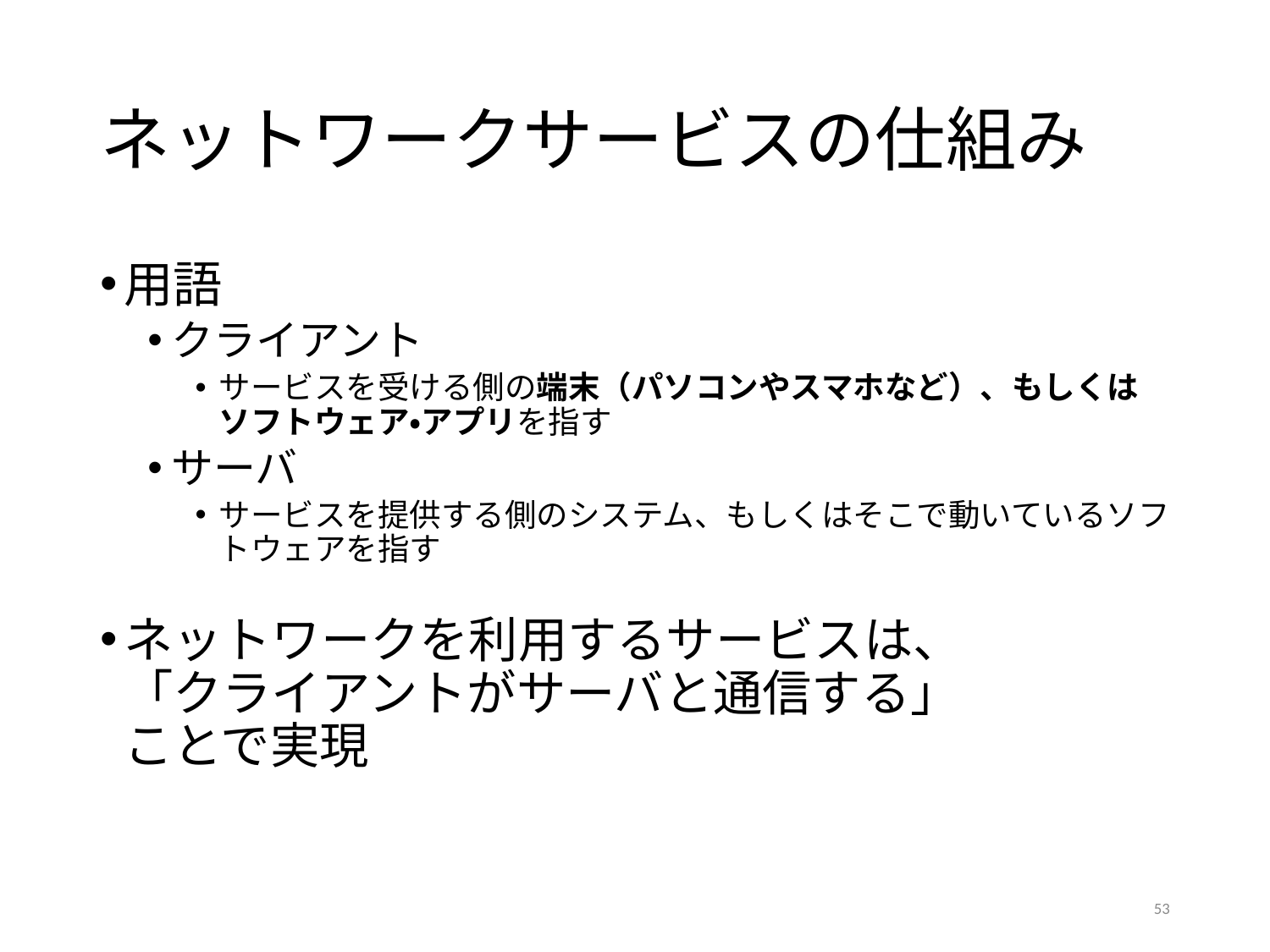

# ネットワークサービスの仕組み
用語
クライアント
サービスを受ける側の端末（パソコンやスマホなど）、もしくはソフトウェア・アプリを指す
サーバ
サービスを提供する側のシステム、もしくはそこで動いているソフトウェアを指す
ネットワークを利用するサービスは、
「クライアントがサーバと通信する」
ことで実現
53